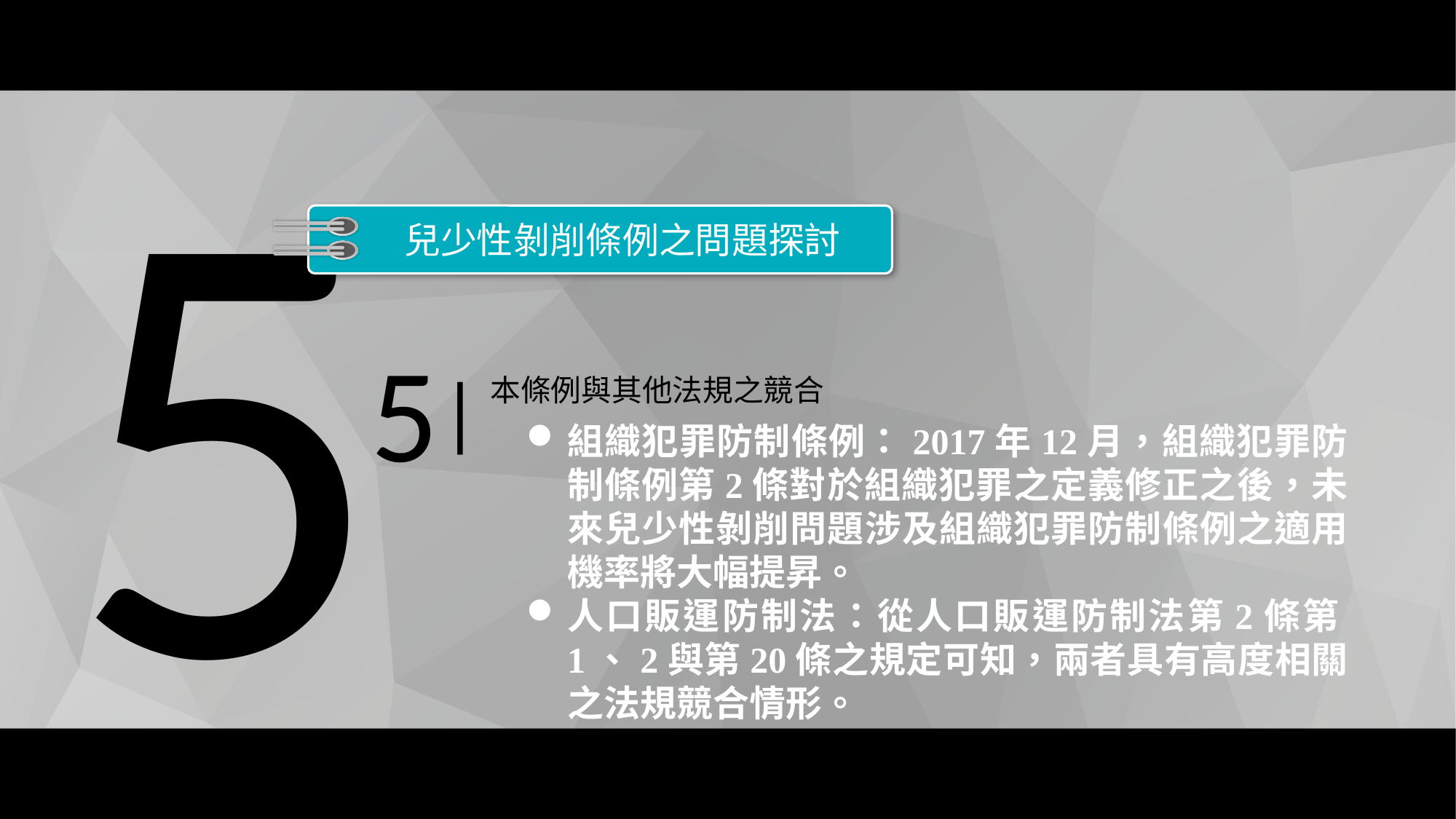

5

兒少性剝削條例之問題探討
5
|
本條例與其他法規之競合
組織犯罪防制條例：2017年12月，組織犯罪防制條例第2條對於組織犯罪之定義修正之後，未來兒少性剝削問題涉及組織犯罪防制條例之適用機率將大幅提昇。
人口販運防制法：從人口販運防制法第2條第1、2與第20條之規定可知，兩者具有高度相關之法規競合情形。